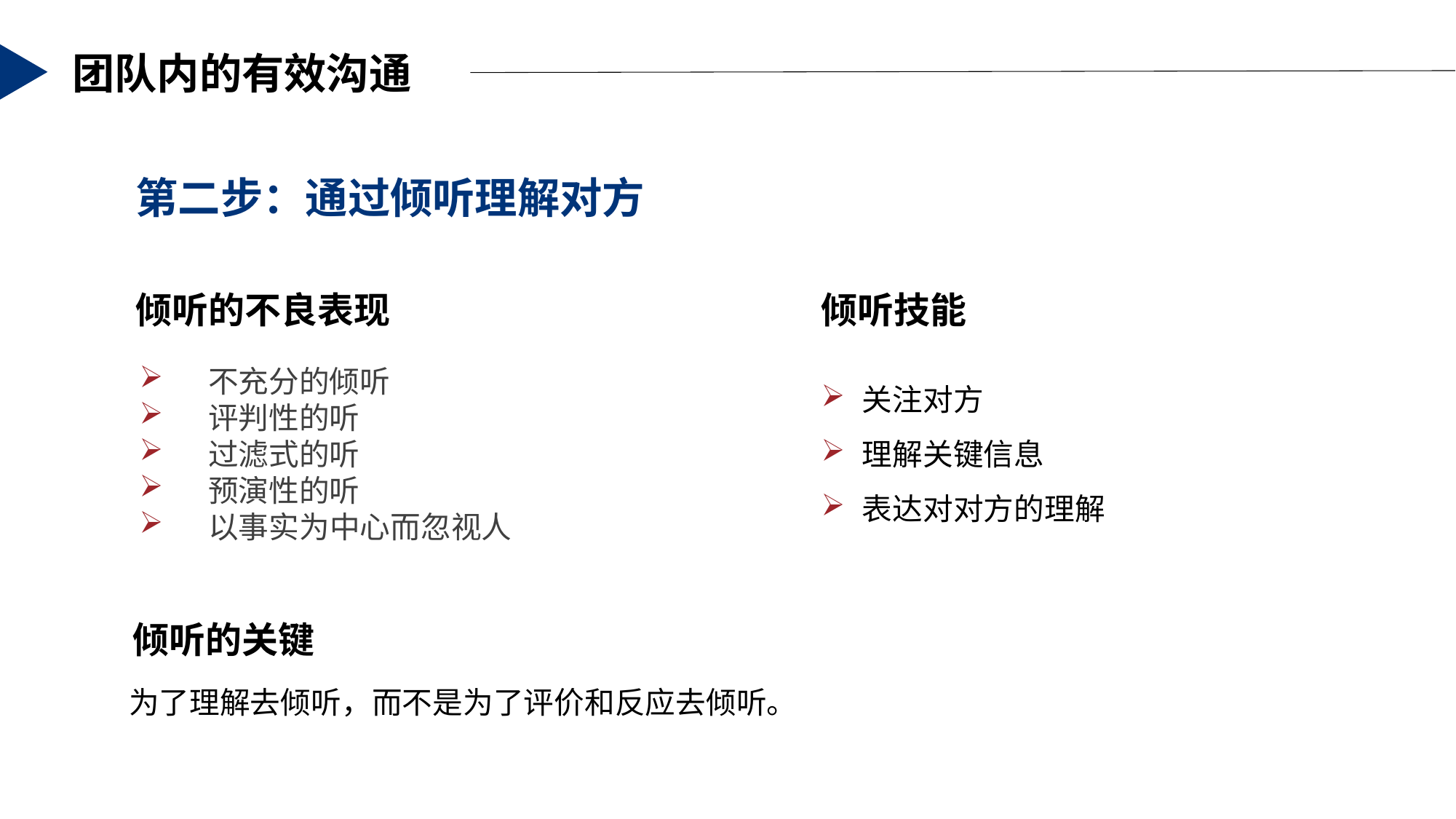

第二步：通过倾听理解对方
倾听的不良表现
倾听技能
 不充分的倾听
 评判性的听
 过滤式的听
 预演性的听
 以事实为中心而忽视人
关注对方
理解关键信息
表达对对方的理解
倾听的关键
为了理解去倾听，而不是为了评价和反应去倾听。